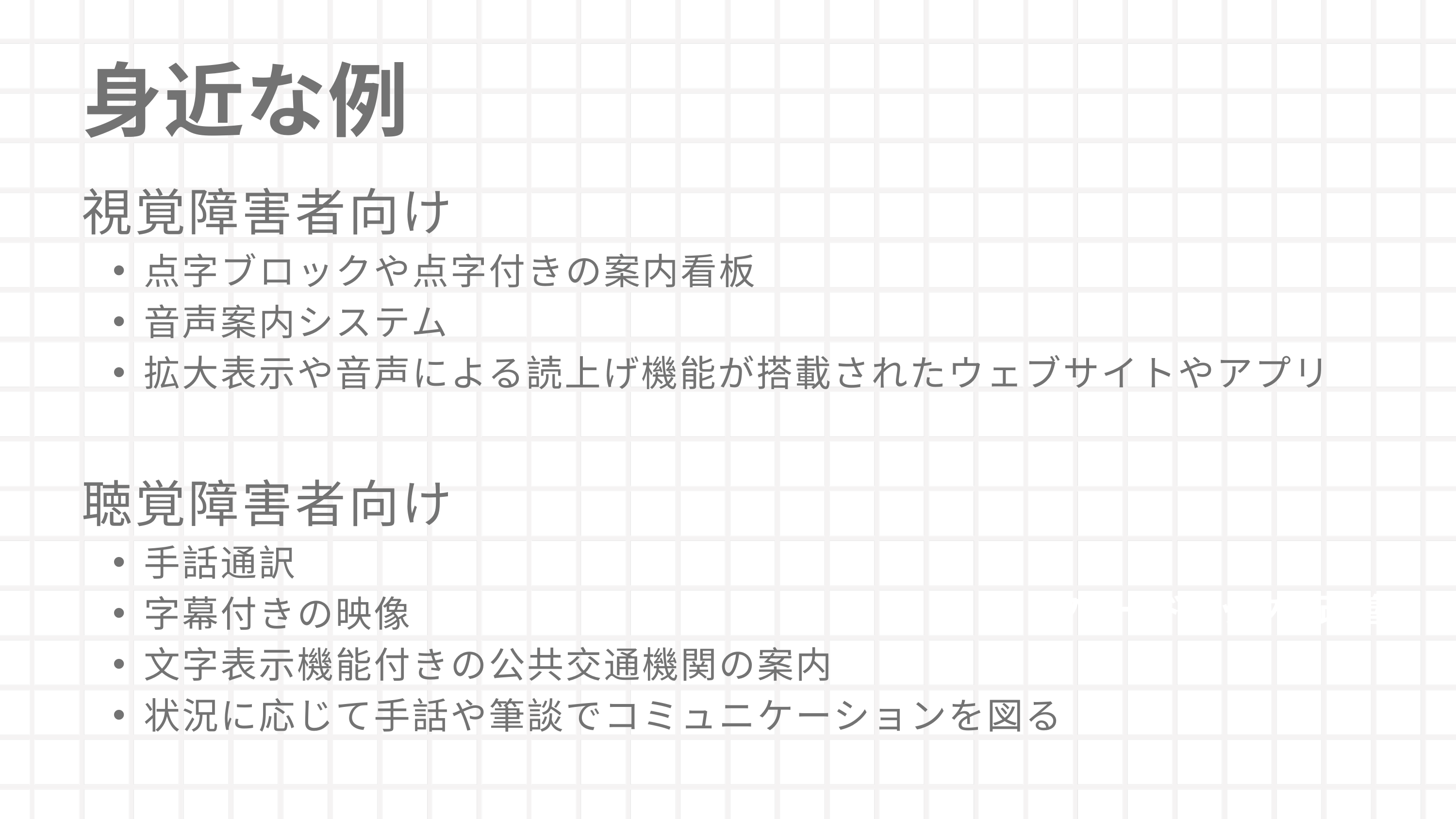

身近な例
視覚障害者向け
点字ブロックや点字付きの案内看板
音声案内システム
拡大表示や音声による読上げ機能が搭載されたウェブサイトやアプリ﻿﻿

聴覚障害者向け
手話通訳
字幕付きの映像
文字表示機能付きの公共交通機関の案内
状況に応じて手話や筆談でコミュニケーションを図る﻿
フィードバックと改善